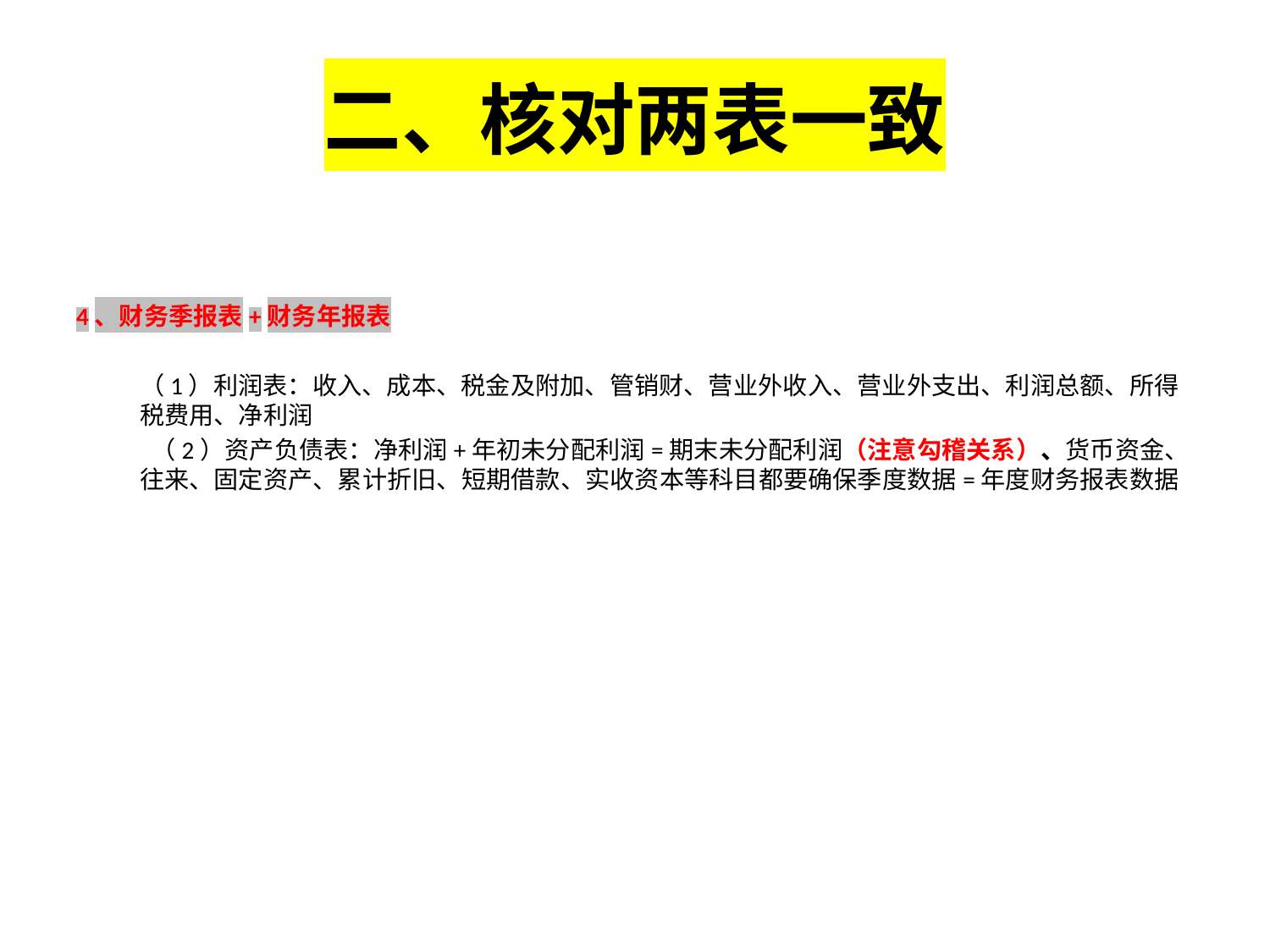

# 二、核对两表一致

4、财务季报表+财务年报表

（1）利润表：收入、成本、税金及附加、管销财、营业外收入、营业外支出、利润总额、所得税费用、净利润
 （2）资产负债表：净利润+年初未分配利润=期末未分配利润（注意勾稽关系）、货币资金、往来、固定资产、累计折旧、短期借款、实收资本等科目都要确保季度数据=年度财务报表数据